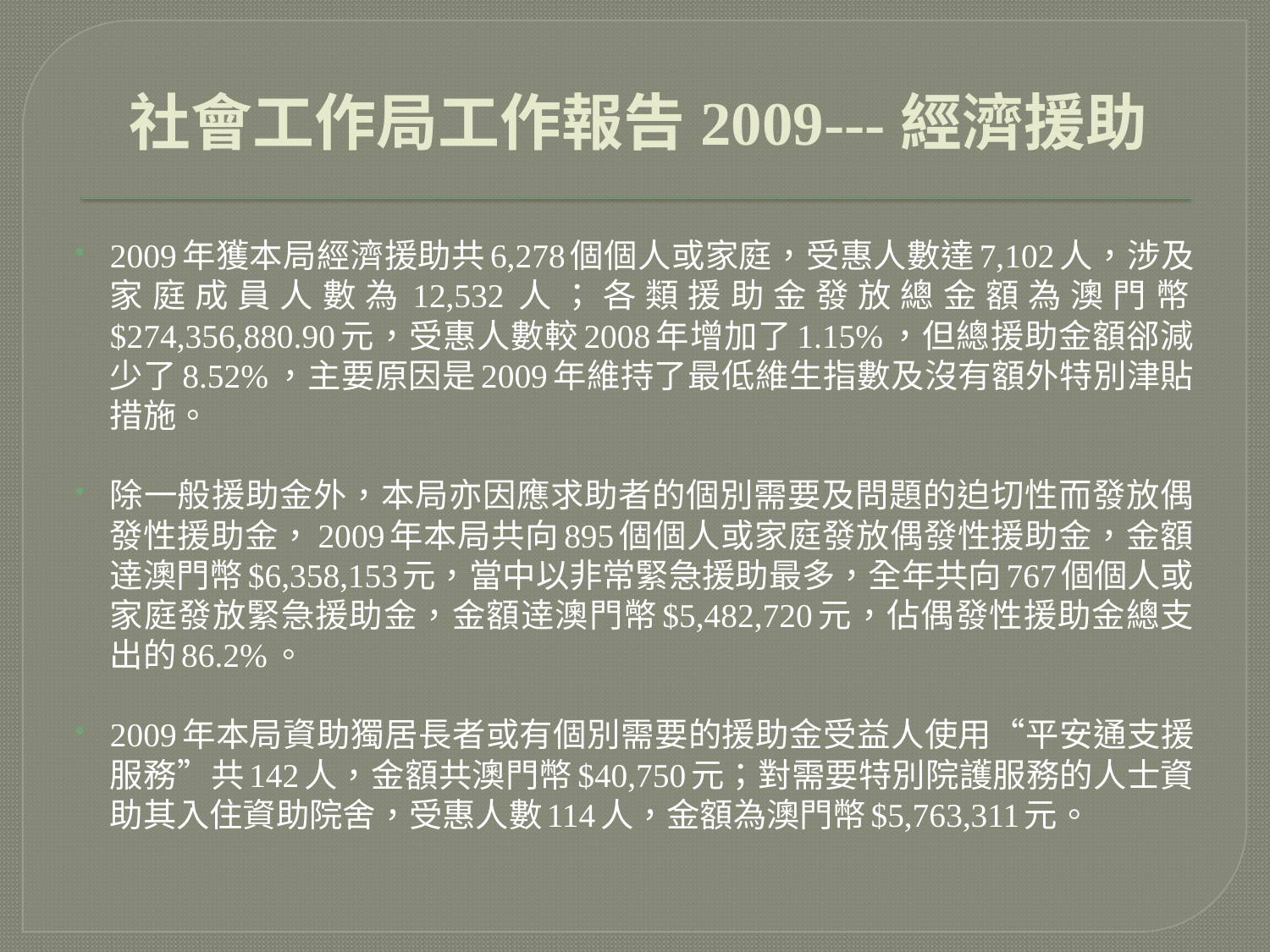

# 社會工作局工作報告2009---經濟援助
2009年獲本局經濟援助共6,278個個人或家庭，受惠人數達7,102人，涉及家庭成員人數為12,532人；各類援助金發放總金額為澳門幣$274,356,880.90元，受惠人數較2008年增加了1.15%，但總援助金額郤減少了8.52%，主要原因是2009年維持了最低維生指數及沒有額外特別津貼措施。

除一般援助金外，本局亦因應求助者的個別需要及問題的迫切性而發放偶發性援助金，2009年本局共向895個個人或家庭發放偶發性援助金，金額逹澳門幣$6,358,153元，當中以非常緊急援助最多，全年共向767個個人或家庭發放緊急援助金，金額逹澳門幤$5,482,720元，佔偶發性援助金總支出的86.2%。

2009年本局資助獨居長者或有個別需要的援助金受益人使用“平安通支援服務”共142人，金額共澳門幣$40,750元；對需要特別院護服務的人士資助其入住資助院舍，受惠人數114人，金額為澳門幣$5,763,311元。